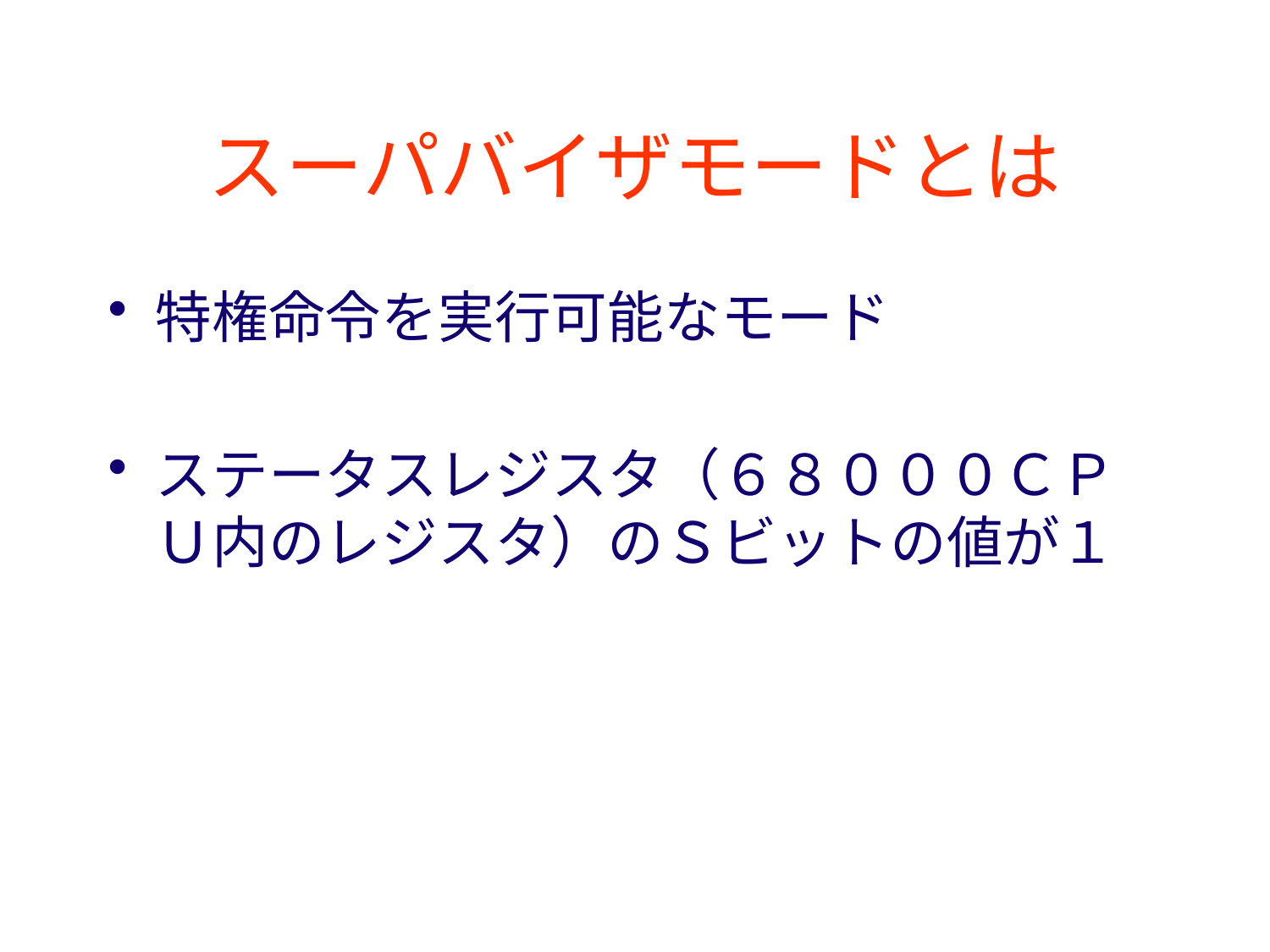

# スーパバイザモードとは
特権命令を実行可能なモード

ステータスレジスタ（６８０００ＣＰＵ内のレジスタ）のＳビットの値が１